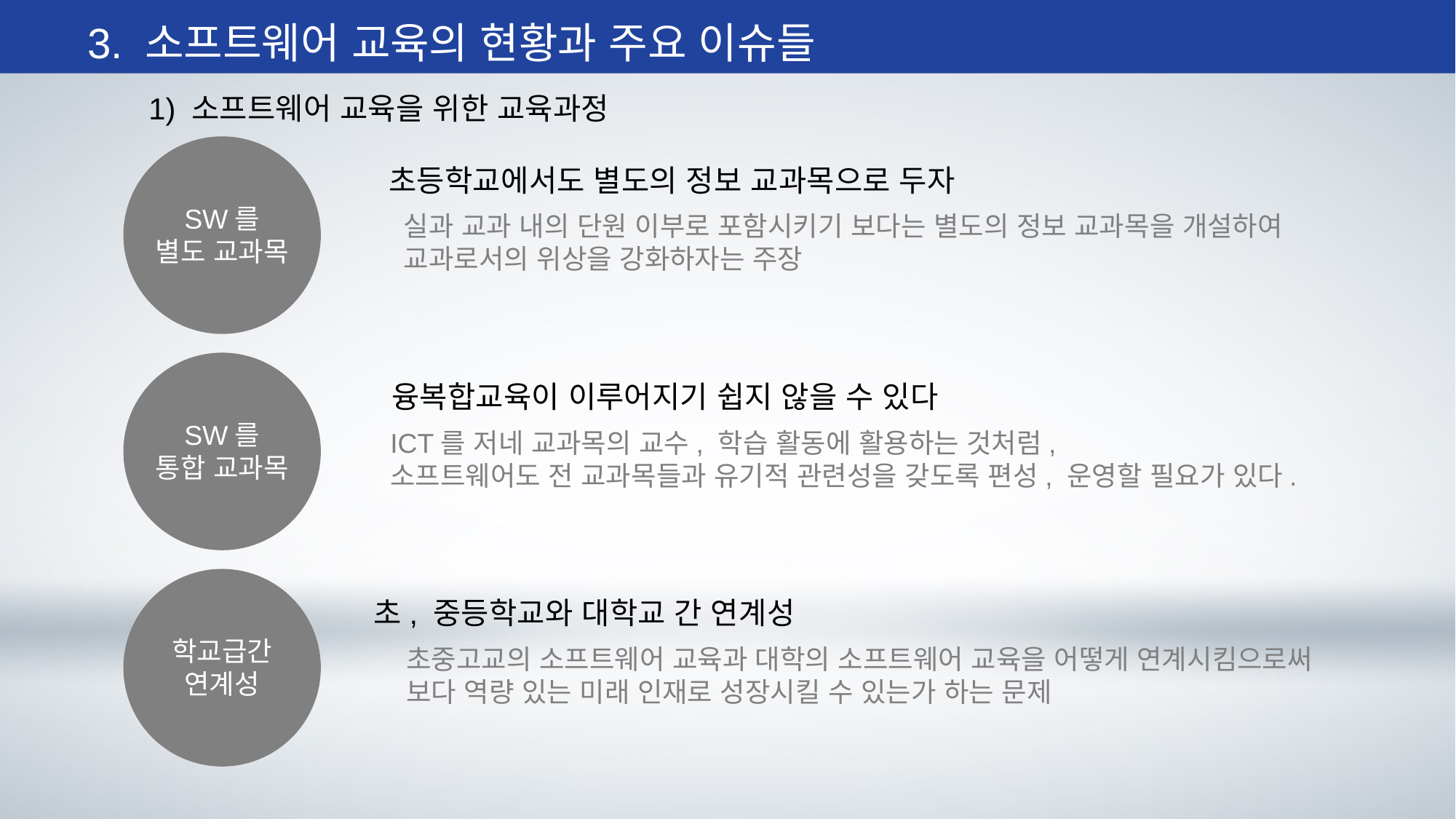

3. 소프트웨어 교육의 현황과 주요 이슈들
1) 소프트웨어 교육을 위한 교육과정

초등학교에서도 별도의 정보 교과목으로 두자
실과 교과 내의 단원 이부로 포함시키기 보다는 별도의 정보 교과목을 개설하여
교과로서의 위상을 강화하자는 주장
SW를
별도 교과목

융복합교육이 이루어지기 쉽지 않을 수 있다
ICT를 저네 교과목의 교수, 학습 활동에 활용하는 것처럼,
소프트웨어도 전 교과목들과 유기적 관련성을 갖도록 편성, 운영할 필요가 있다.
SW를
통합 교과목

초, 중등학교와 대학교 간 연계성
초중고교의 소프트웨어 교육과 대학의 소프트웨어 교육을 어떻게 연계시킴으로써
보다 역량 있는 미래 인재로 성장시킬 수 있는가 하는 문제
학교급간
연계성